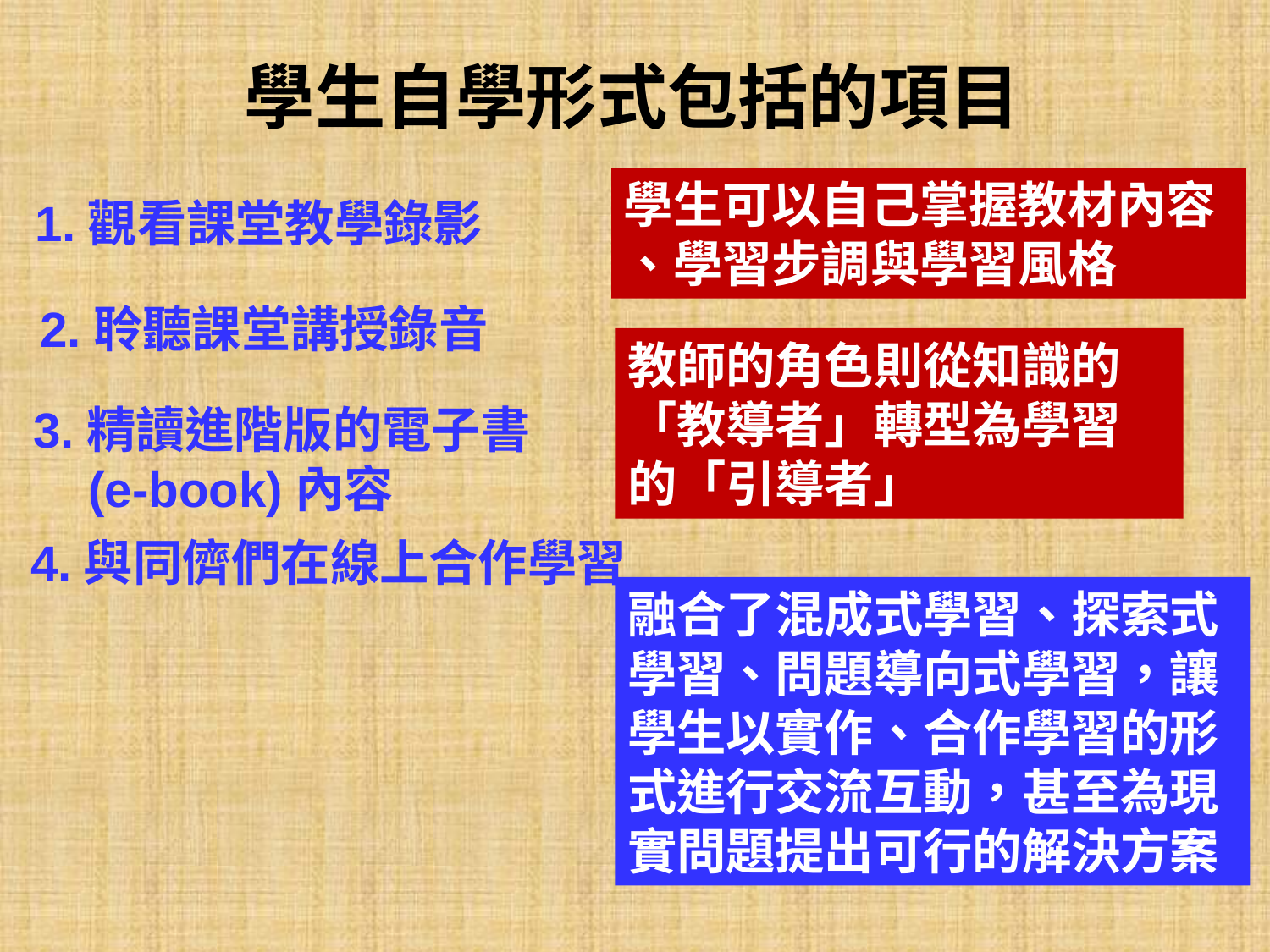

學生自學形式包括的項目
學生可以自己掌握教材內容
、學習步調與學習風格
1.觀看課堂教學錄影
2.聆聽課堂講授錄音
教師的角色則從知識的
「教導者」轉型為學習
的「引導者」
3.精讀進階版的電子書
    (e-book)內容
4.與同儕們在線上合作學習
融合了混成式學習、探索式學習、問題導向式學習，讓學生以實作、合作學習的形式進行交流互動，甚至為現實問題提出可行的解決方案